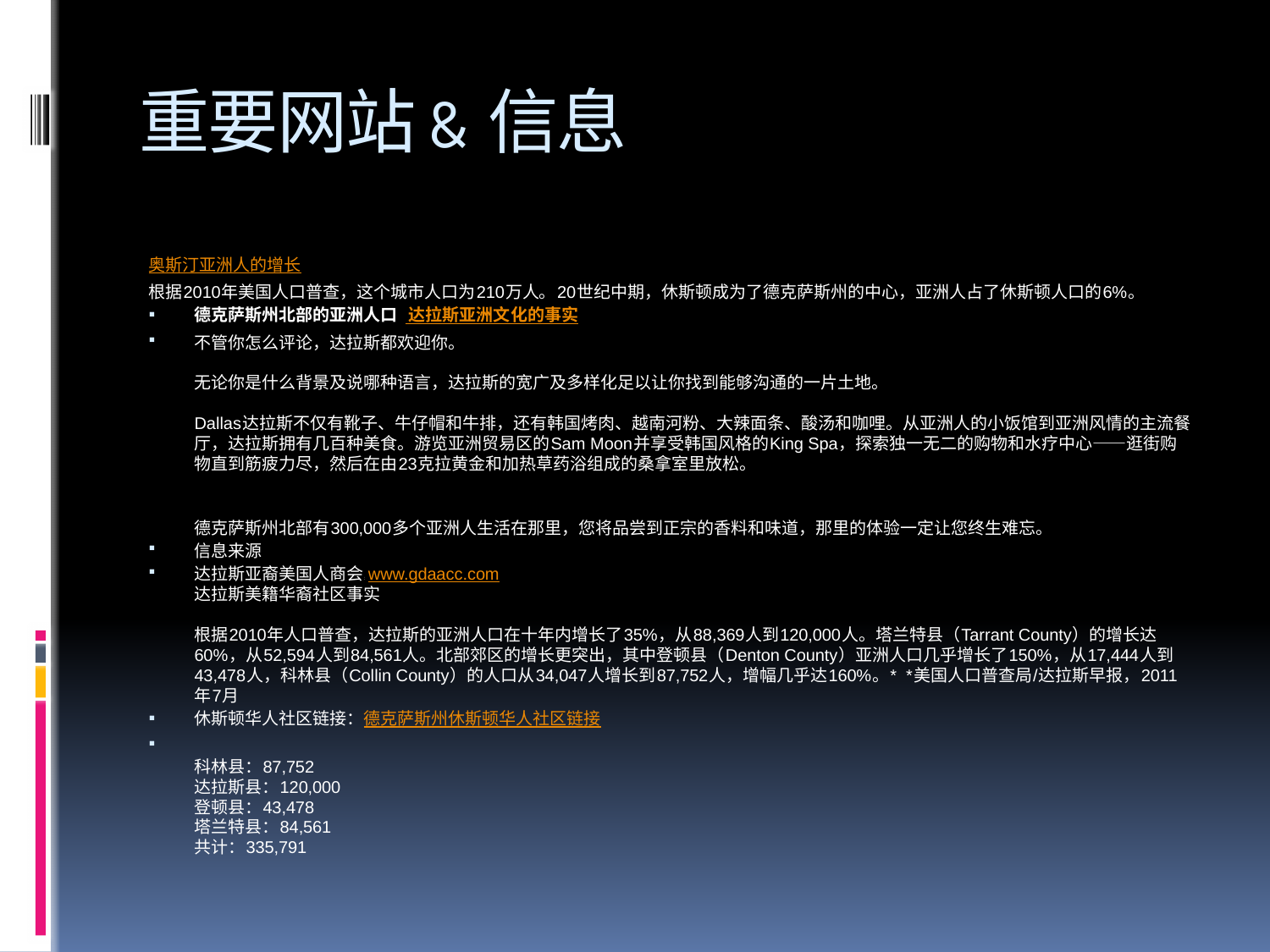

# 重要网站&信息
奥斯汀亚洲人的增长
根据2010年美国人口普查，这个城市人口为210万人。20世纪中期，休斯顿成为了德克萨斯州的中心，亚洲人占了休斯顿人口的6%。
德克萨斯州北部的亚洲人口   达拉斯亚洲文化的事实
不管你怎么评论，达拉斯都欢迎你。
 
无论你是什么背景及说哪种语言，达拉斯的宽广及多样化足以让你找到能够沟通的一片土地。
 
Dallas达拉斯不仅有靴子、牛仔帽和牛排，还有韩国烤肉、越南河粉、大辣面条、酸汤和咖哩。从亚洲人的小饭馆到亚洲风情的主流餐厅，达拉斯拥有几百种美食。游览亚洲贸易区的Sam Moon并享受韩国风格的King Spa，探索独一无二的购物和水疗中心——逛街购物直到筋疲力尽，然后在由23克拉黄金和加热草药浴组成的桑拿室里放松。
 
德克萨斯州北部有300,000多个亚洲人生活在那里，您将品尝到正宗的香料和味道，那里的体验一定让您终生难忘。
信息来源
达拉斯亚裔美国人商会：www.gdaacc.com
 
达拉斯美籍华裔社区事实
 
根据2010年人口普查，达拉斯的亚洲人口在十年内增长了35%，从88,369人到120,000人。塔兰特县（Tarrant County）的增长达60%，从52,594人到84,561人。北部郊区的增长更突出，其中登顿县（Denton County）亚洲人口几乎增长了150%，从17,444人到43,478人，科林县（Collin County）的人口从34,047人增长到87,752人，增幅几乎达160%。*  *美国人口普查局/达拉斯早报，2011年7月
休斯顿华人社区链接：德克萨斯州休斯顿华人社区链接
科林县：87,752
达拉斯县：120,000
登顿县：43,478
塔兰特县：84,561
共计：335,791